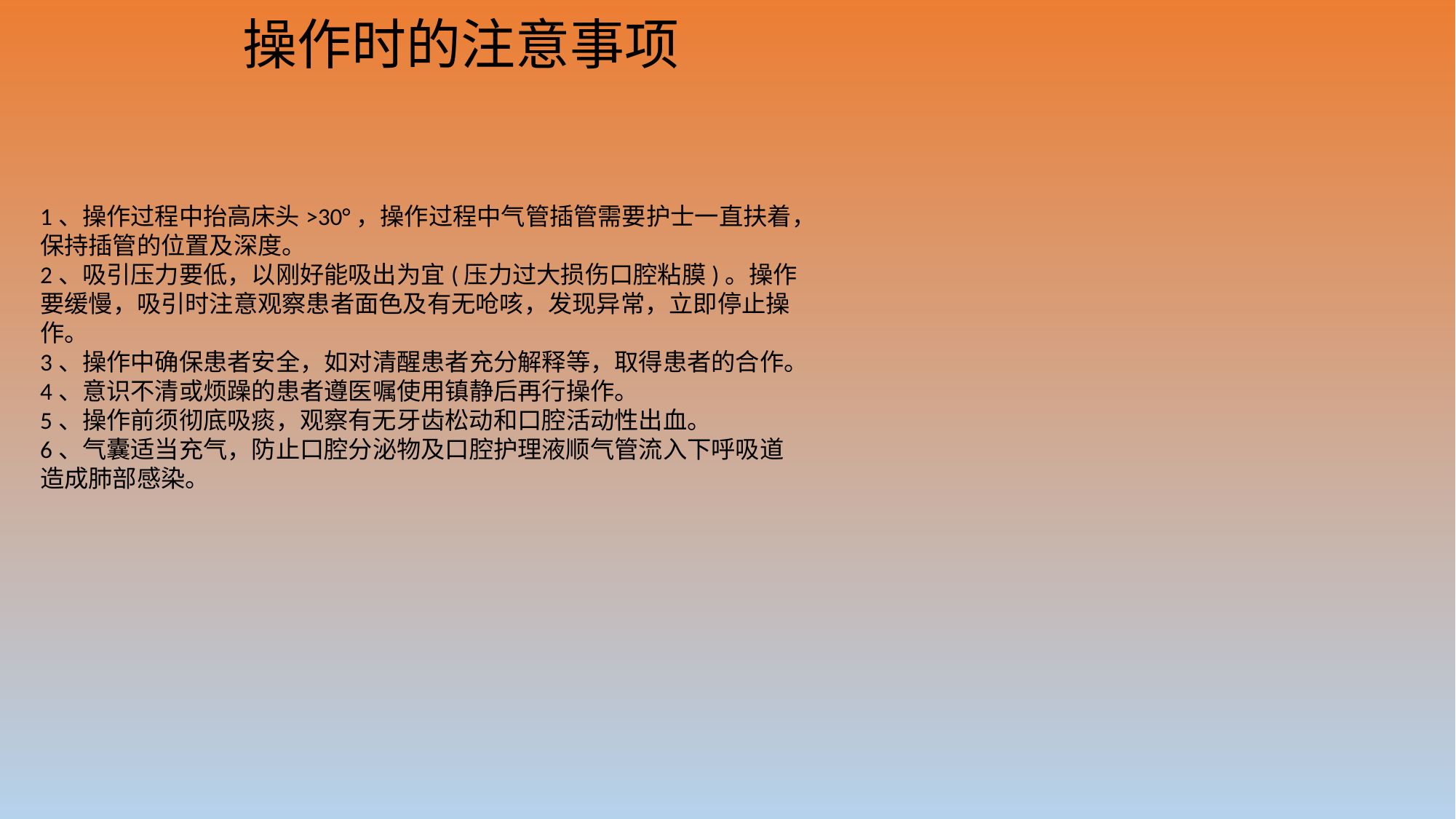

# 操作时的注意事项
1、操作过程中抬高床头>30°，操作过程中气管插管需要护士一直扶着，保持插管的位置及深度。
2、吸引压力要低，以刚好能吸出为宜(压力过大损伤口腔粘膜)。操作要缓慢，吸引时注意观察患者面色及有无呛咳，发现异常，立即停止操作。
3、操作中确保患者安全，如对清醒患者充分解释等，取得患者的合作。
4、意识不清或烦躁的患者遵医嘱使用镇静后再行操作。
5、操作前须彻底吸痰，观察有无牙齿松动和口腔活动性出血。
6、气囊适当充气，防止口腔分泌物及口腔护理液顺气管流入下呼吸道造成肺部感染。